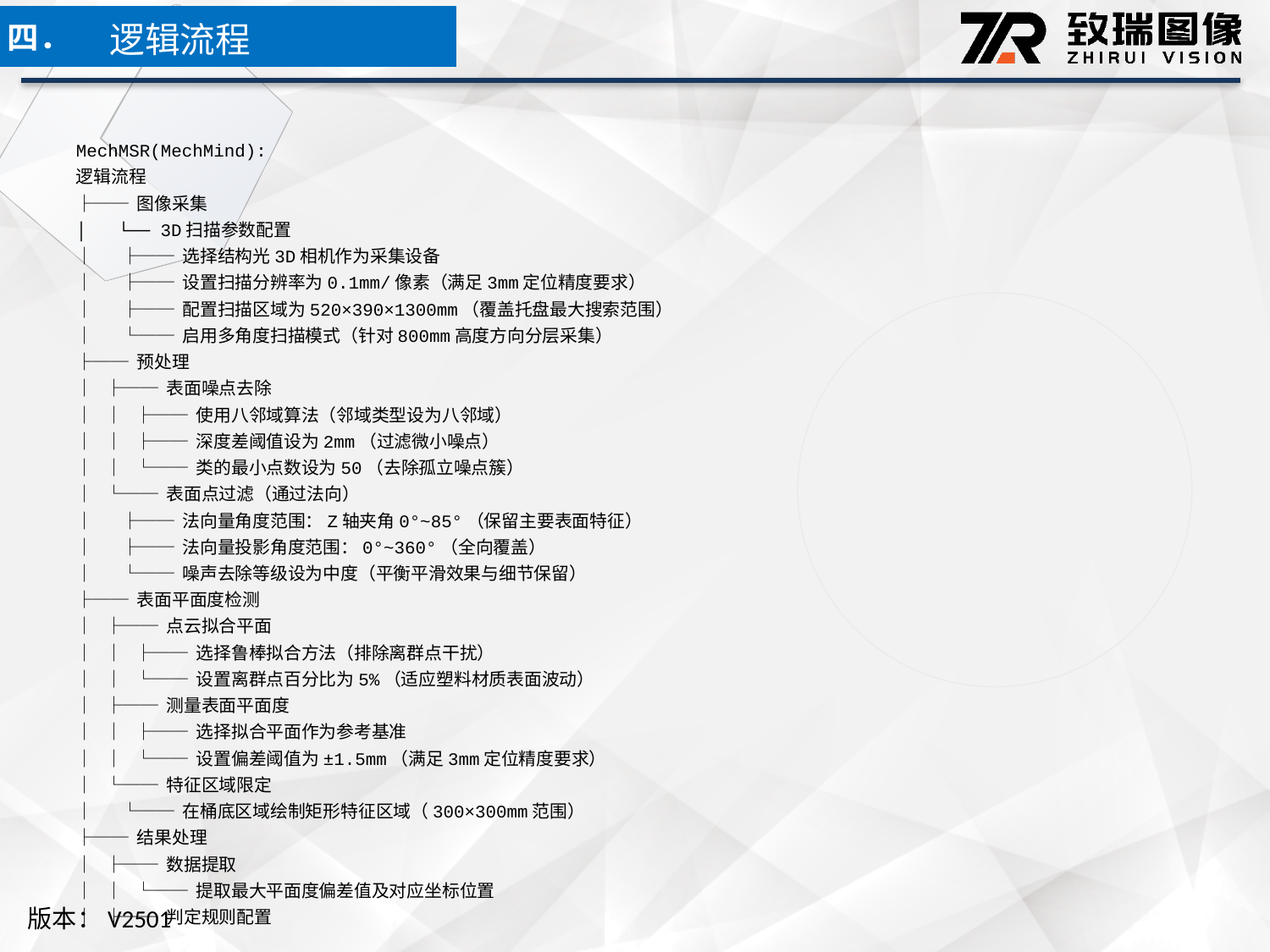

逻辑流程
四．

MechMSR(MechMind):
逻辑流程
├── 图像采集
│   └── 3D扫描参数配置
│       ├── 选择结构光3D相机作为采集设备
│       ├── 设置扫描分辨率为0.1mm/像素（满足3mm定位精度要求）
│       ├── 配置扫描区域为520×390×1300mm（覆盖托盘最大搜索范围）
│       └── 启用多角度扫描模式（针对800mm高度方向分层采集）
├── 预处理
│   ├── 表面噪点去除
│   │   ├── 使用八邻域算法（邻域类型设为八邻域）
│   │   ├── 深度差阈值设为2mm（过滤微小噪点）
│   │   └── 类的最小点数设为50（去除孤立噪点簇）
│   └── 表面点过滤（通过法向）
│       ├── 法向量角度范围：Z轴夹角0°~85°（保留主要表面特征）
│       ├── 法向量投影角度范围：0°~360°（全向覆盖）
│       └── 噪声去除等级设为中度（平衡平滑效果与细节保留）
├── 表面平面度检测
│   ├── 点云拟合平面
│   │   ├── 选择鲁棒拟合方法（排除离群点干扰）
│   │   └── 设置离群点百分比为5%（适应塑料材质表面波动）
│   ├── 测量表面平面度
│   │   ├── 选择拟合平面作为参考基准
│   │   └── 设置偏差阈值为±1.5mm（满足3mm定位精度要求）
│   └── 特征区域限定
│       └── 在桶底区域绘制矩形特征区域（300×300mm范围）
├── 结果处理
│   ├── 数据提取
│   │   └── 提取最大平面度偏差值及对应坐标位置
│   ├── 判定规则配置